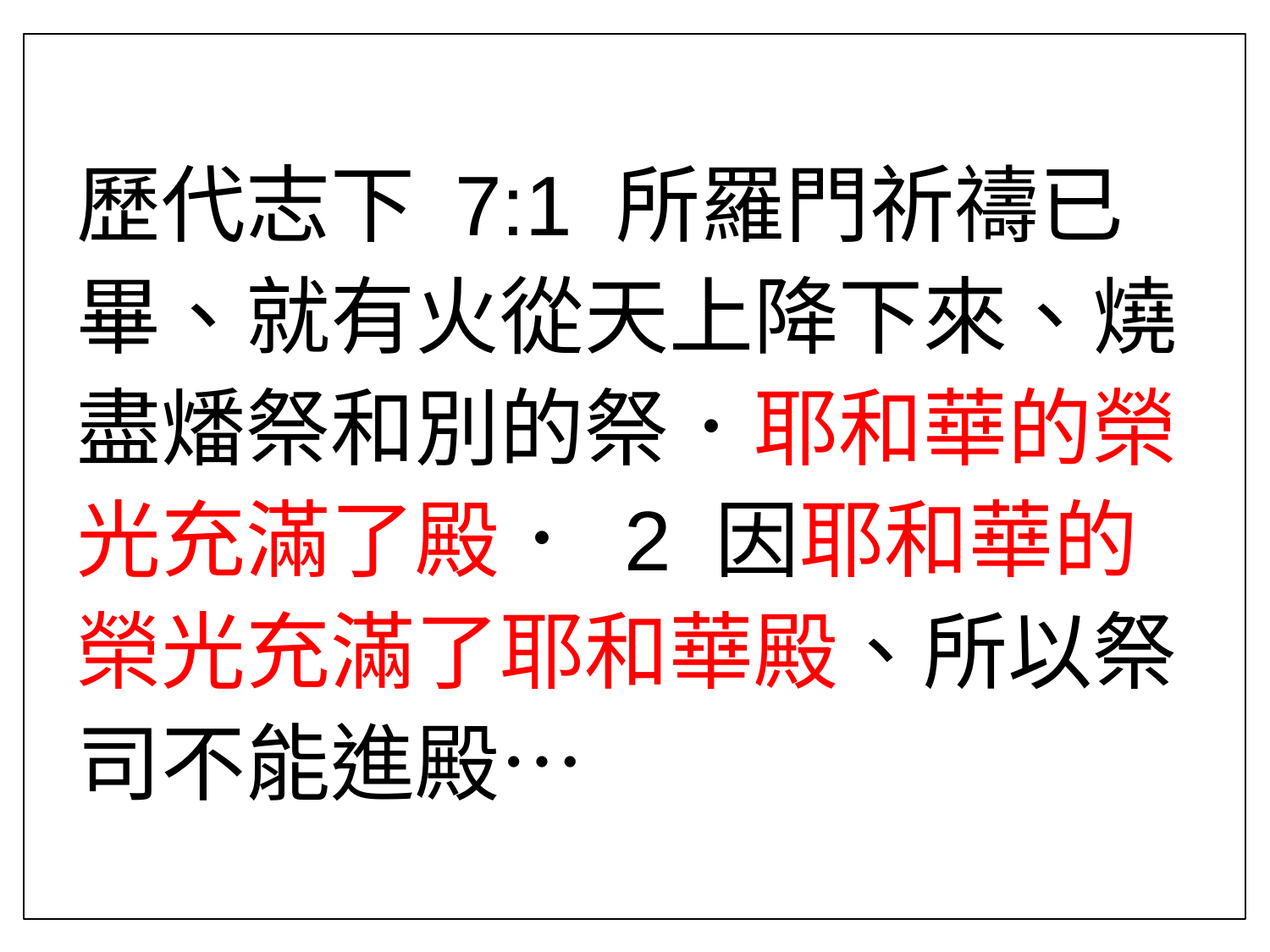

歷代志下 7:1 所羅門祈禱已畢、就有火從天上降下來、燒盡燔祭和別的祭．耶和華的榮光充滿了殿． 2 因耶和華的榮光充滿了耶和華殿、所以祭司不能進殿…